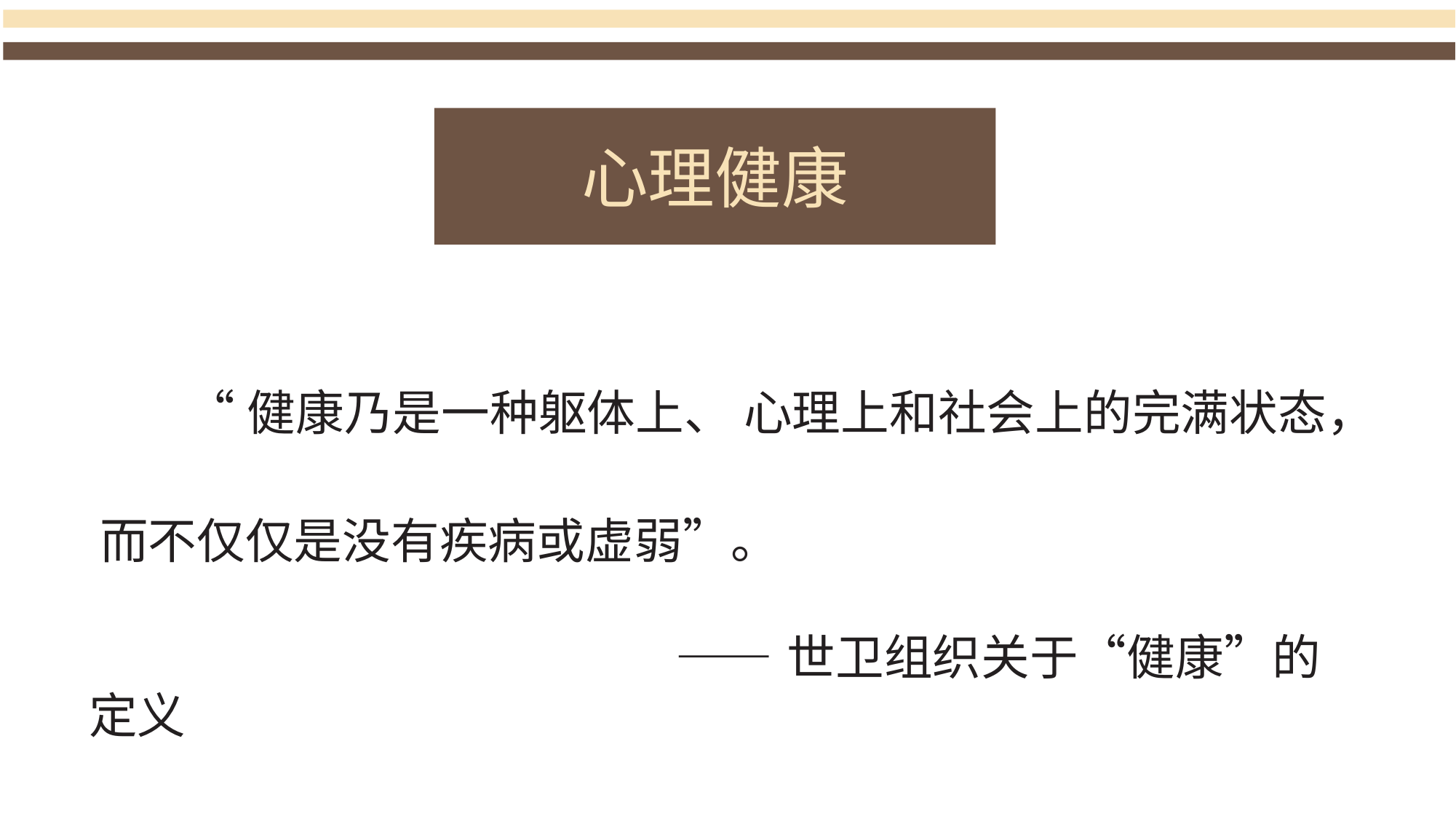

心理健康

         “健康乃是一种躯体上、 心理上和社会上的完满状态， 而不仅仅是没有疾病或虚弱”。

                                                      ——世卫组织关于“健康”的定义